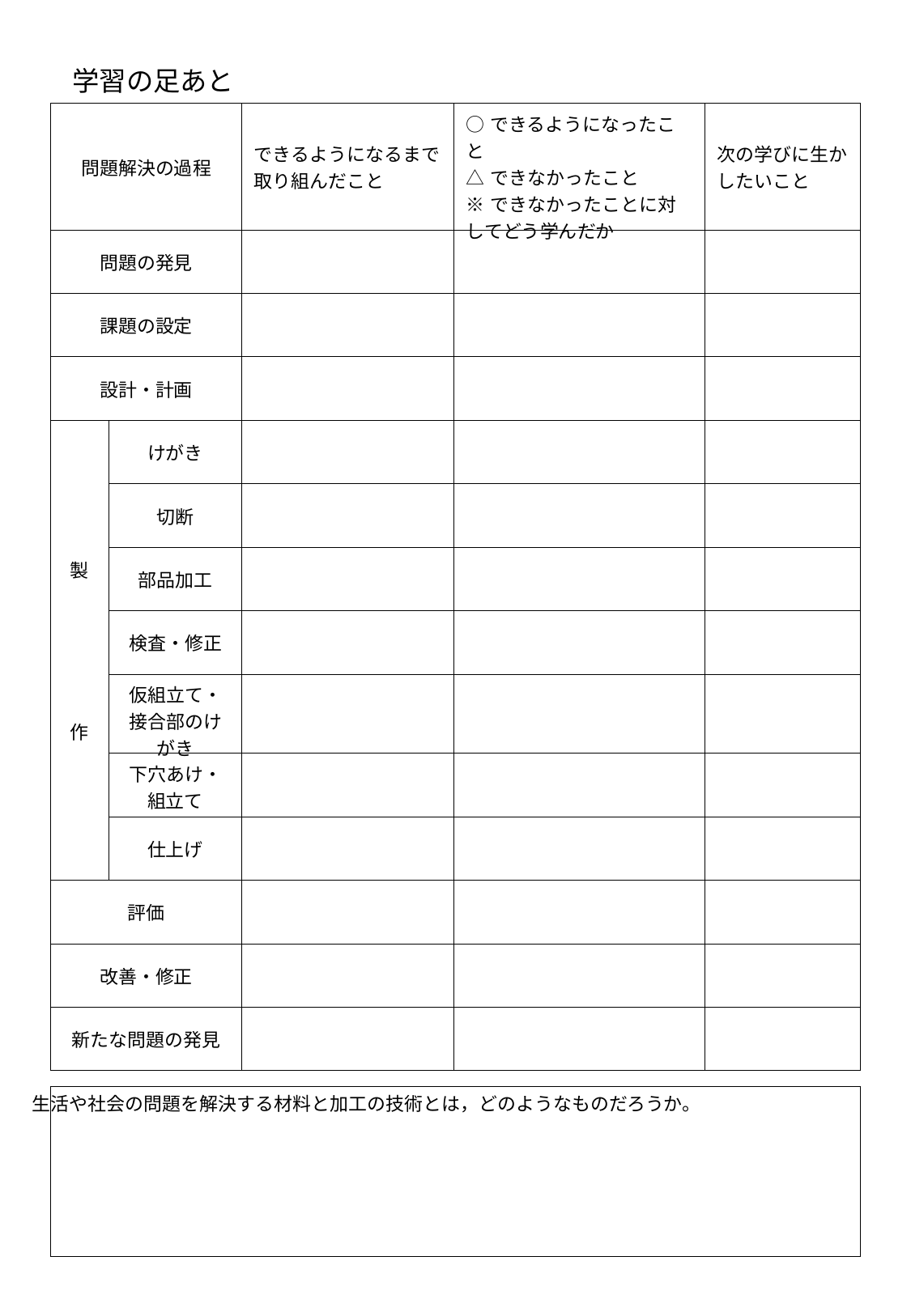

学習の足あと
| 問題解決の過程 |  | できるようになるまで取り組んだこと | ○できるようになったこと △できなかったこと ※できなかったことに対してどう学んだか | 次の学びに生かしたいこと |
| --- | --- | --- | --- | --- |
| 問題の発見 |  |  |  |  |
| 課題の設定 |  |  |  |  |
| 設計・計画 |  |  |  |  |
| 製　　　　　作 | けがき |  |  |  |
|  | 切断 |  |  |  |
|  | 部品加工 |  |  |  |
|  | 検査・修正 |  |  |  |
|  | 仮組立て・接合部のけがき |  |  |  |
|  | 下穴あけ・ 組立て |  |  |  |
|  | 仕上げ |  |  |  |
| 評価 |  |  |  |  |
| 改善・修正 |  |  |  |  |
| 新たな問題の発見 |  |  |  |  |
| 生活や生活や社会の問題を解決する材料と加工の技術とは，どのようなものだろうか。 社会の問題を解決する材料と加工の技術とは，どのようなものだろうか。 |
| --- |
生活や社会の問題を解決する材料と加工の技術とは，どのようなものだろうか。